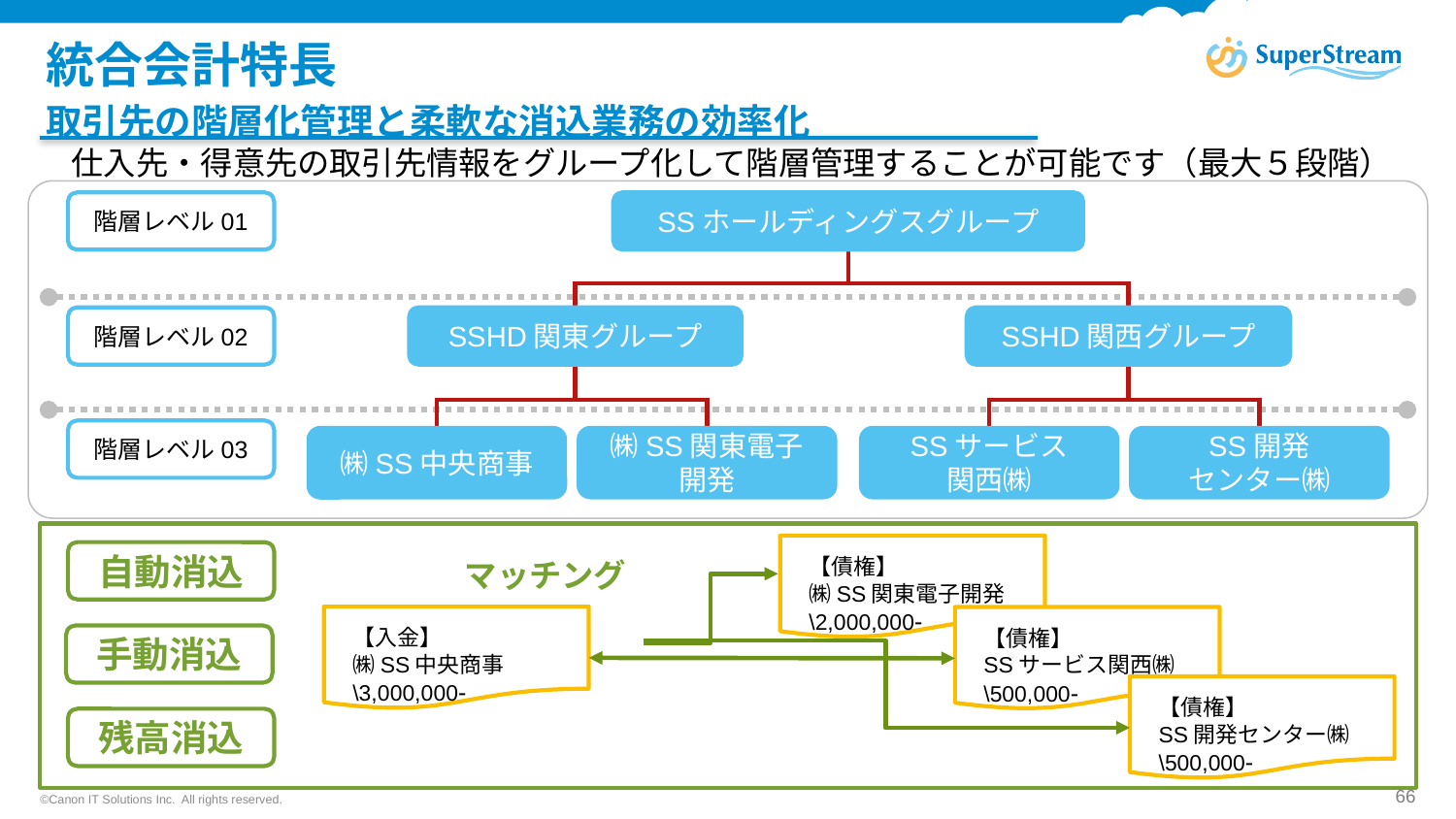

# 統合会計特長
取引先の階層化管理と柔軟な消込業務の効率化

仕入先・得意先の取引先情報をグループ化して階層管理することが可能です（最大５段階）

階層レベル01
SSホールディングスグループ
階層レベル02
SSHD関東グループ
SSHD関西グループ
階層レベル03
㈱SS関東電子
開発
SSサービス
関西㈱
SS開発
センター㈱
㈱SS中央商事

【債権】
㈱SS関東電子開発
\2,000,000-
自動消込
マッチング
【入金】
㈱SS中央商事
\3,000,000-
【債権】
SSサービス関西㈱
\500,000-
手動消込
【債権】
SS開発センター㈱
\500,000-
残高消込
©Canon IT Solutions Inc.  All rights reserved.
66